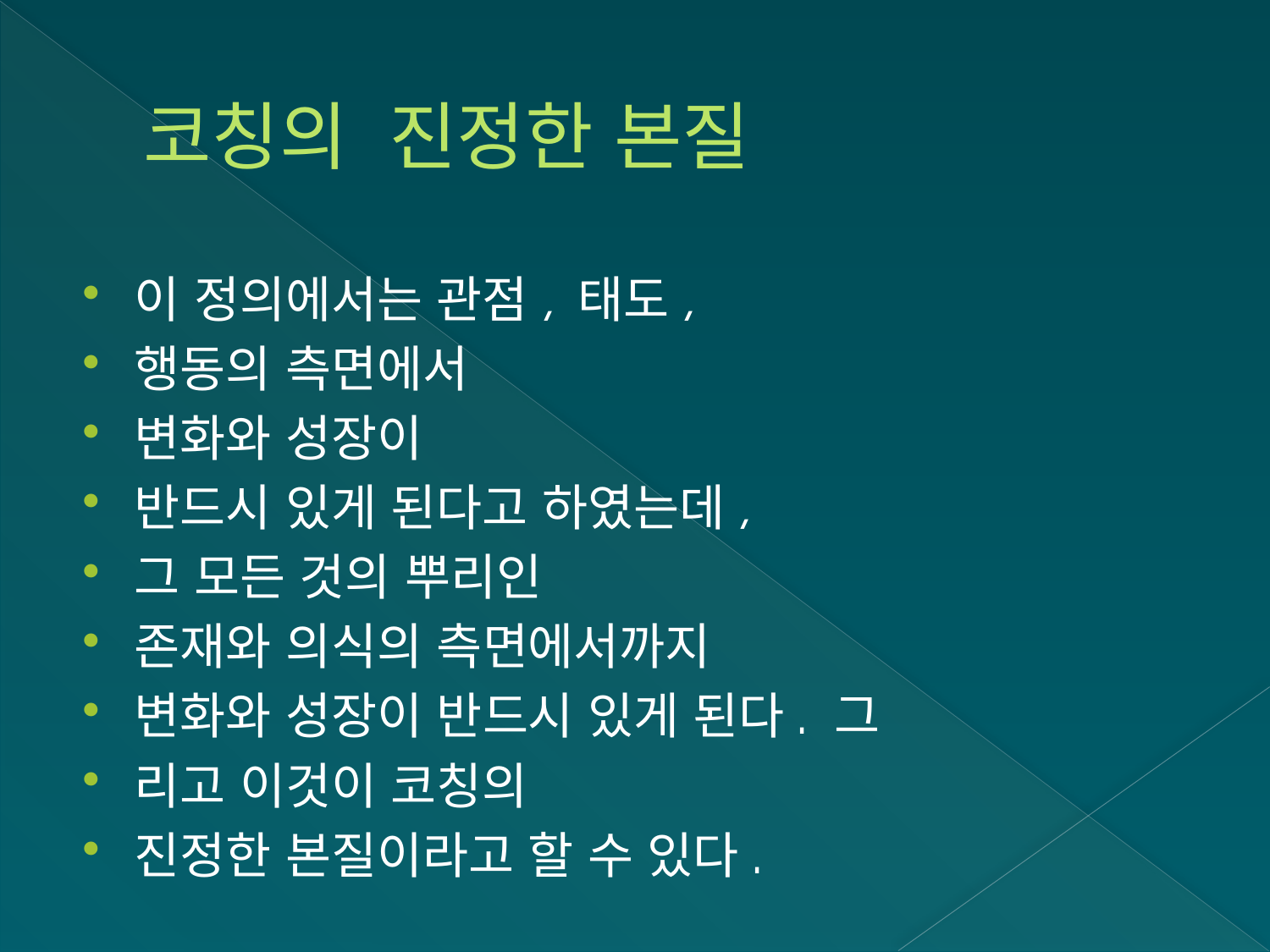

# 코칭의  진정한 본질
이 정의에서는 관점, 태도,
행동의 측면에서
변화와 성장이
반드시 있게 된다고 하였는데,
그 모든 것의 뿌리인
존재와 의식의 측면에서까지
변화와 성장이 반드시 있게 된다. 그
리고 이것이 코칭의
진정한 본질이라고 할 수 있다.